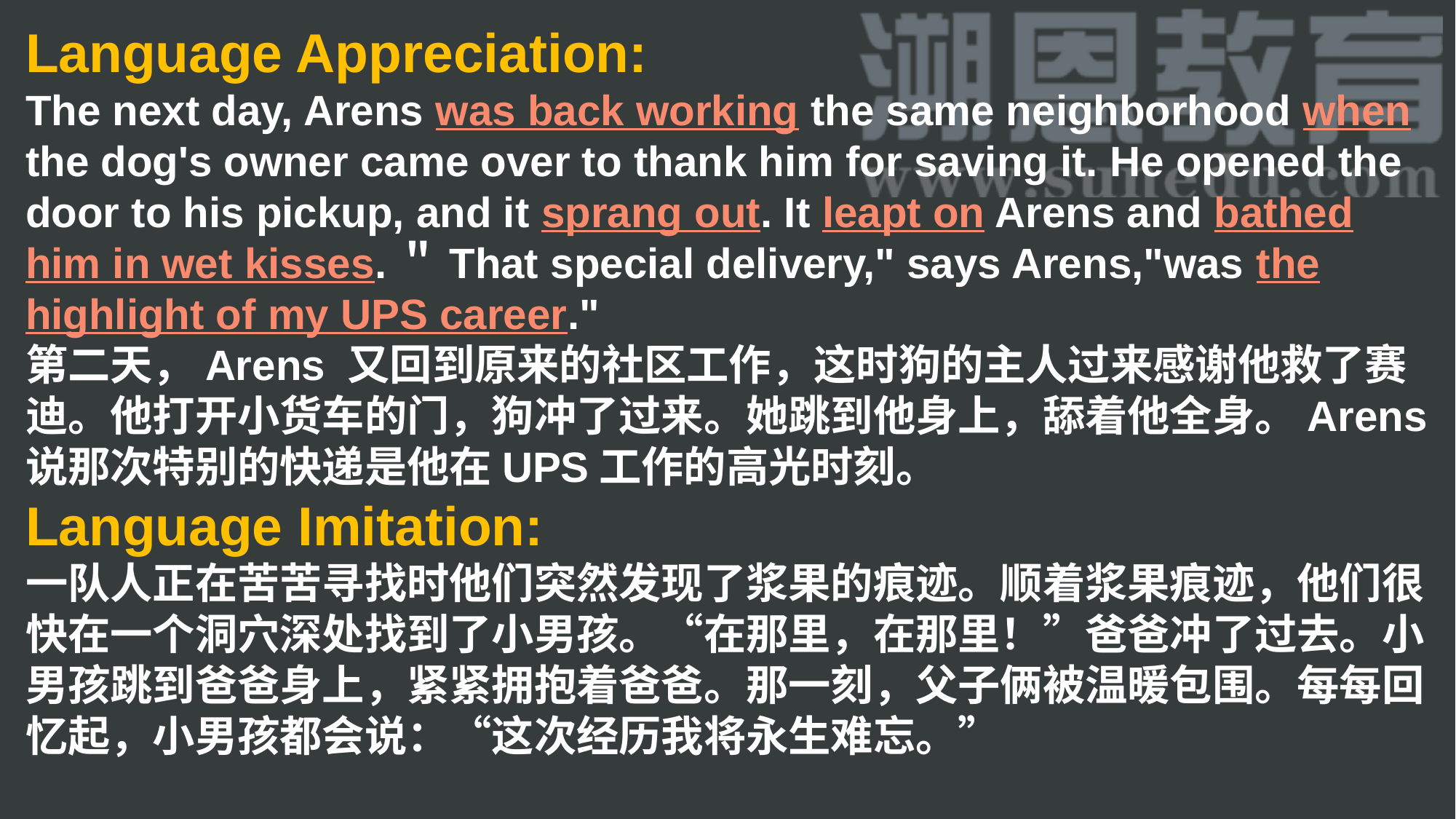

Language Appreciation:
The next day, Arens was back working the same neighborhood when the dog's owner came over to thank him for saving it. He opened the door to his pickup, and it sprang out. It leapt on Arens and bathed him in wet kisses.＂That special delivery," says Arens,"was the highlight of my UPS career."
第二天，Arens 又回到原来的社区工作，这时狗的主人过来感谢他救了赛迪。他打开小货车的门，狗冲了过来。她跳到他身上，舔着他全身。Arens说那次特别的快递是他在UPS工作的高光时刻。
Language Imitation:
一队人正在苦苦寻找时他们突然发现了浆果的痕迹。顺着浆果痕迹，他们很快在一个洞穴深处找到了小男孩。“在那里，在那里！”爸爸冲了过去。小男孩跳到爸爸身上，紧紧拥抱着爸爸。那一刻，父子俩被温暖包围。每每回忆起，小男孩都会说：“这次经历我将永生难忘。”